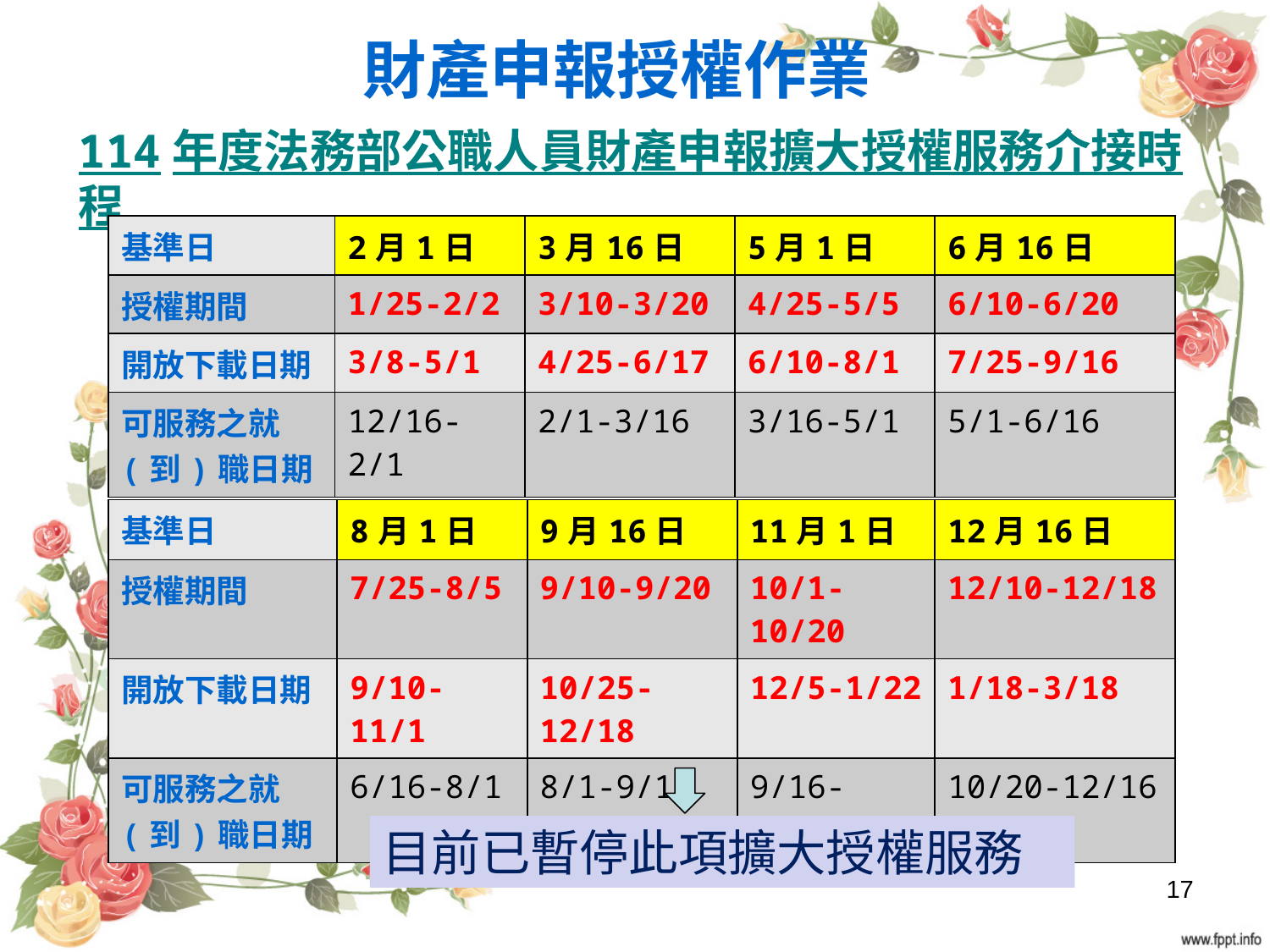

# 財產申報授權作業
114年度法務部公職人員財產申報擴大授權服務介接時程

| 基準日 | 2月1日 | 3月16日 | 5月1日 | 6月16日 |
| --- | --- | --- | --- | --- |
| 授權期間 | 1/25-2/2 | 3/10-3/20 | 4/25-5/5 | 6/10-6/20 |
| 開放下載日期 | 3/8-5/1 | 4/25-6/17 | 6/10-8/1 | 7/25-9/16 |
| 可服務之就(到)職日期 | 12/16-2/1 | 2/1-3/16 | 3/16-5/1 | 5/1-6/16 |
| 基準日 | 8月1日 | 9月16日 | 11月1日 | 12月16日 |
| --- | --- | --- | --- | --- |
| 授權期間 | 7/25-8/5 | 9/10-9/20 | 10/1-10/20 | 12/10-12/18 |
| 開放下載日期 | 9/10-11/1 | 10/25-12/18 | 12/5-1/22 | 1/18-3/18 |
| 可服務之就(到)職日期 | 6/16-8/1 | 8/1-9/16 | 9/16-10/20 | 10/20-12/16 |

目前已暫停此項擴大授權服務
17